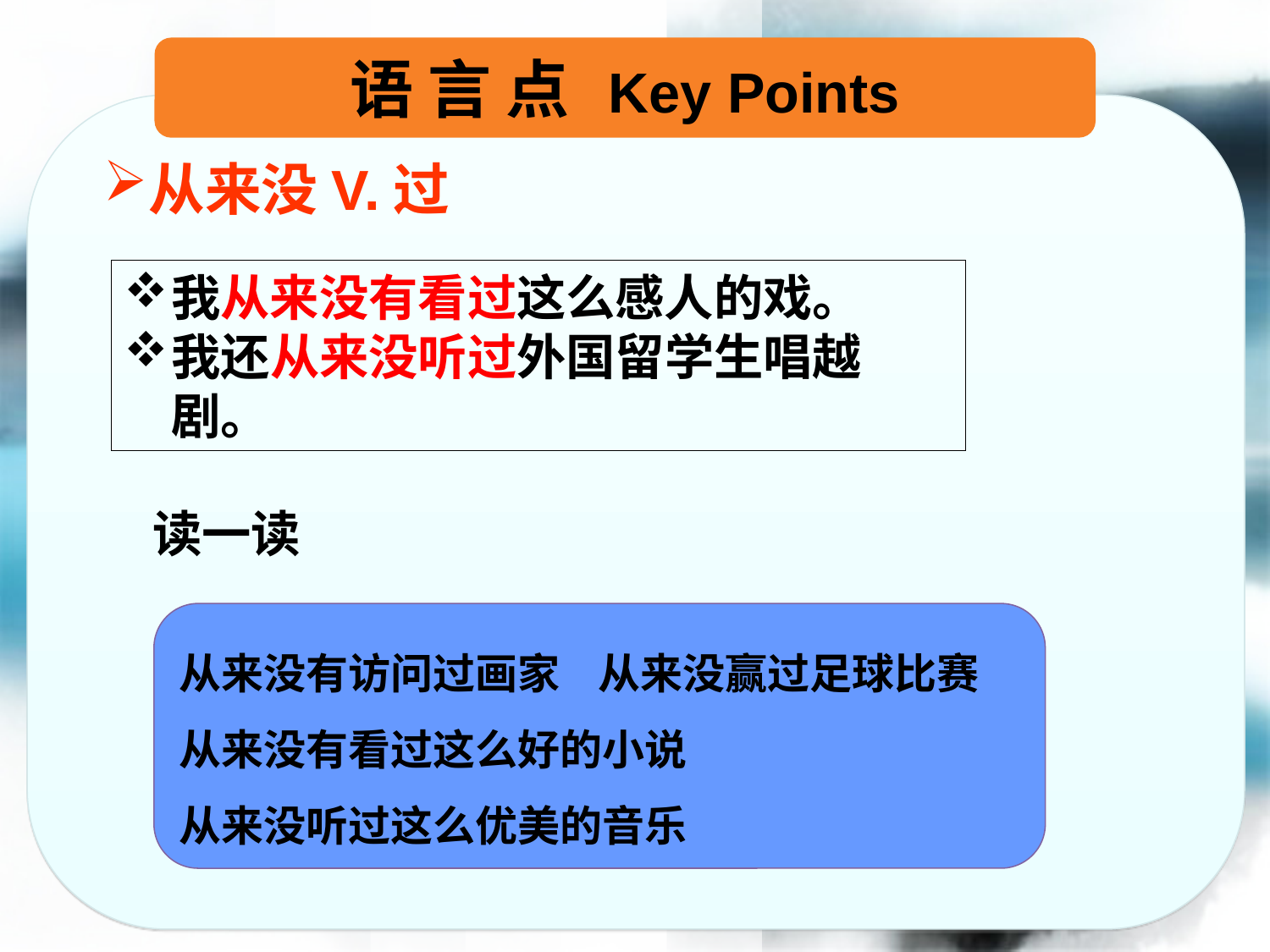

语 言 点  Key Points

从来没V.过
我从来没有看过这么感人的戏。
我还从来没听过外国留学生唱越剧。
读一读
从来没有访问过画家    从来没赢过足球比赛
从来没有看过这么好的小说
从来没听过这么优美的音乐